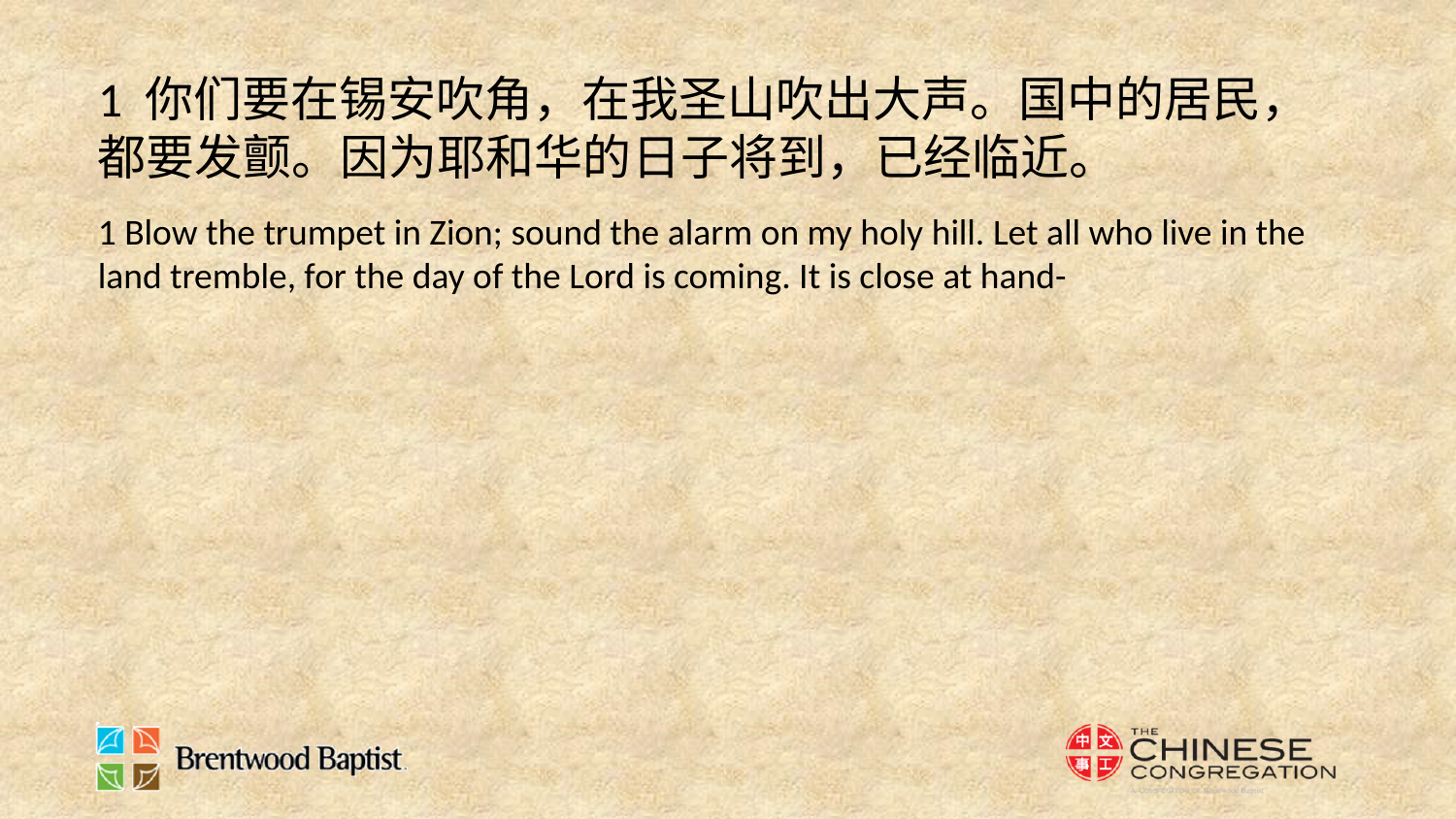

1 你们要在锡安吹角，在我圣山吹出大声。国中的居民，都要发颤。因为耶和华的日子将到，已经临近。

1 Blow the trumpet in Zion; sound the alarm on my holy hill. Let all who live in the land tremble, for the day of the Lord is coming. It is close at hand-